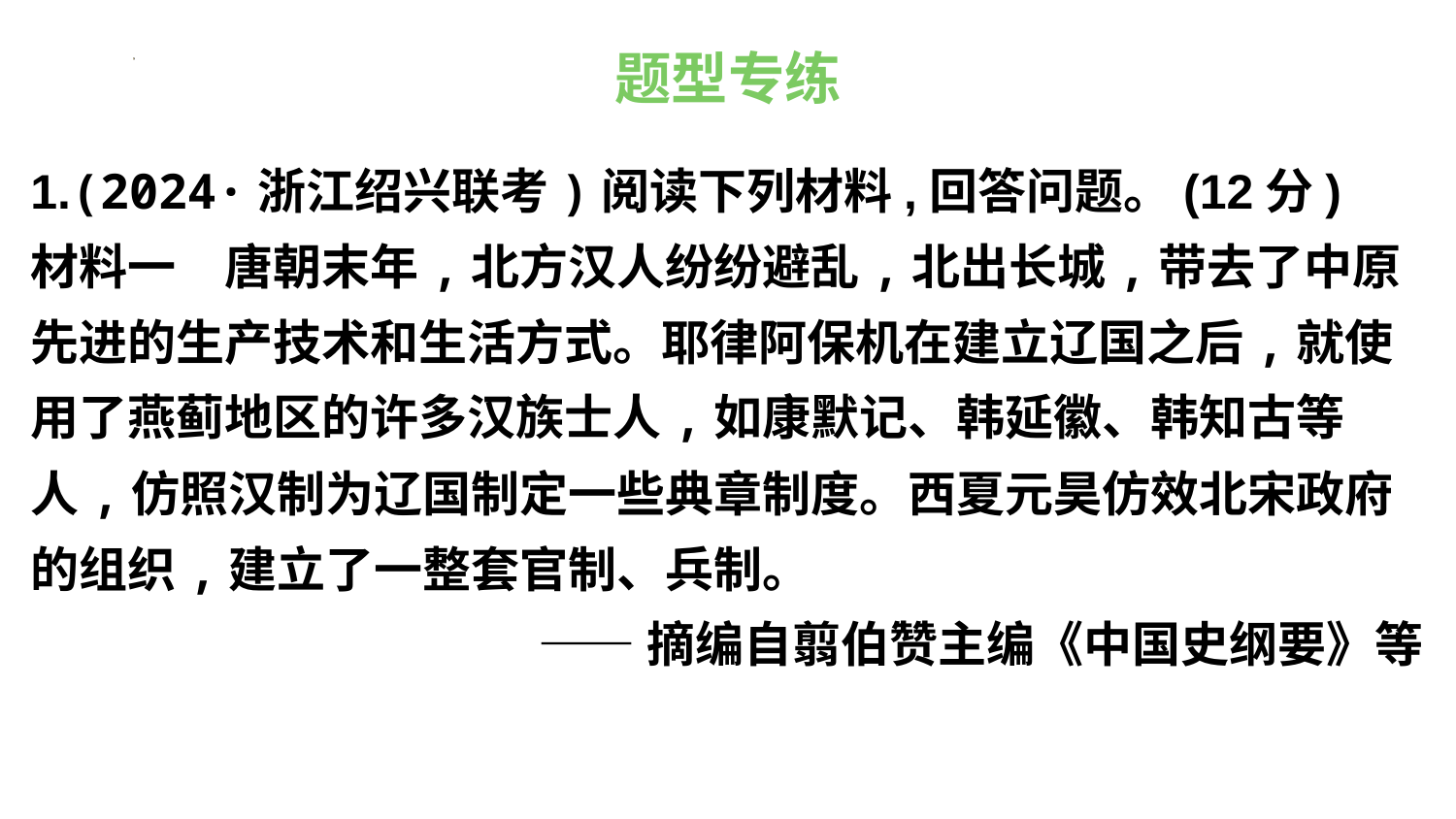

题型专练
1.(2024·浙江绍兴联考)阅读下列材料,回答问题。(12分)
材料一　唐朝末年,北方汉人纷纷避乱,北出长城,带去了中原先进的生产技术和生活方式。耶律阿保机在建立辽国之后,就使用了燕蓟地区的许多汉族士人,如康默记、韩延徽、韩知古等人,仿照汉制为辽国制定一些典章制度。西夏元昊仿效北宋政府的组织,建立了一整套官制、兵制。
——摘编自翦伯赞主编《中国史纲要》等